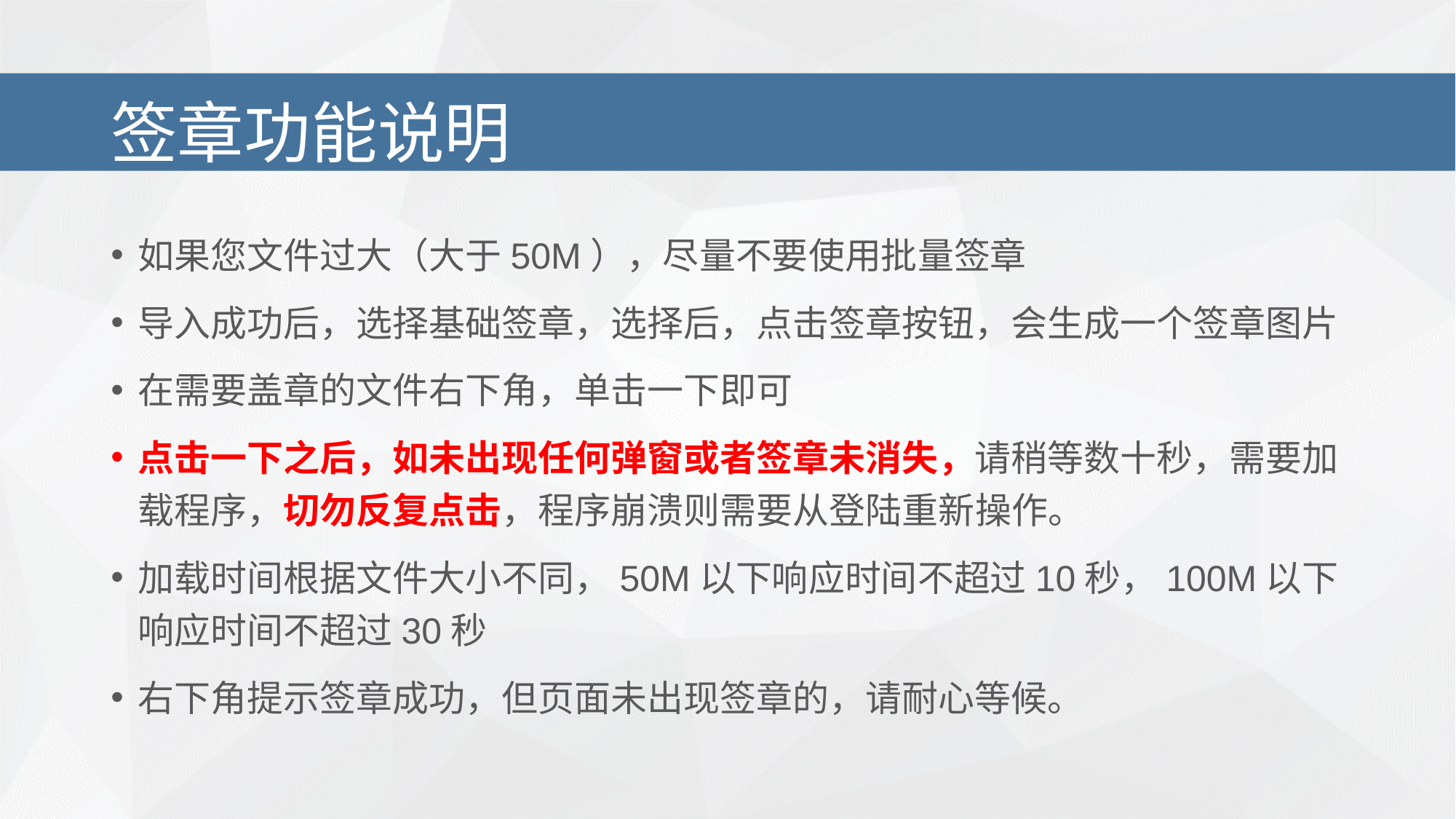

# 签章功能说明
如果您文件过大（大于50M），尽量不要使用批量签章
导入成功后，选择基础签章，选择后，点击签章按钮，会生成一个签章图片
在需要盖章的文件右下角，单击一下即可
点击一下之后，如未出现任何弹窗或者签章未消失，请稍等数十秒，需要加载程序，切勿反复点击，程序崩溃则需要从登陆重新操作。
加载时间根据文件大小不同，50M以下响应时间不超过10秒，100M以下响应时间不超过30秒
右下角提示签章成功，但页面未出现签章的，请耐心等候。